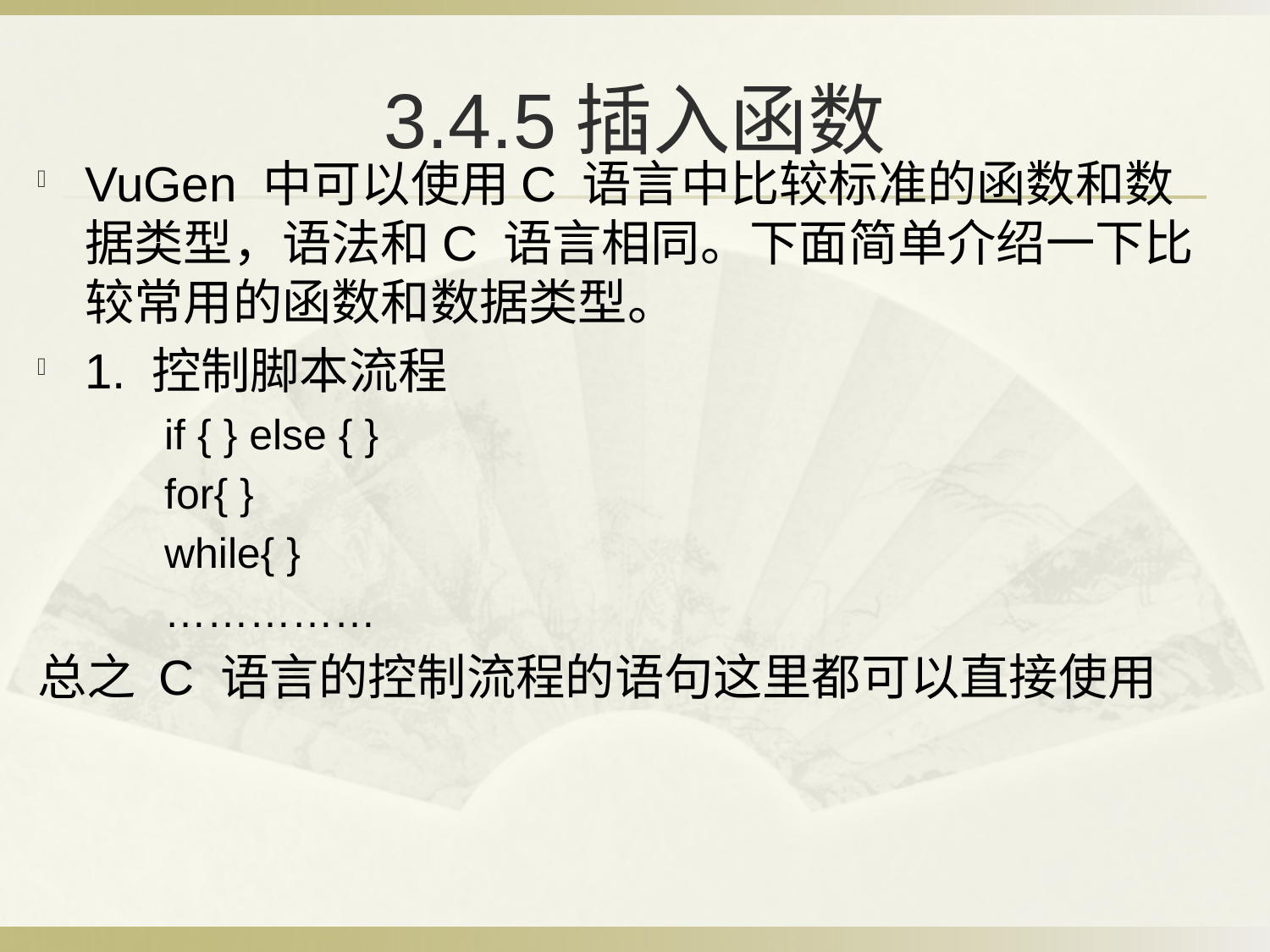

# 3.4.5插入函数
VuGen 中可以使用C 语言中比较标准的函数和数据类型，语法和C 语言相同。下面简单介绍一下比较常用的函数和数据类型。
1. 控制脚本流程
if { } else { }
for{ }
while{ }
……………
总之 C 语言的控制流程的语句这里都可以直接使用